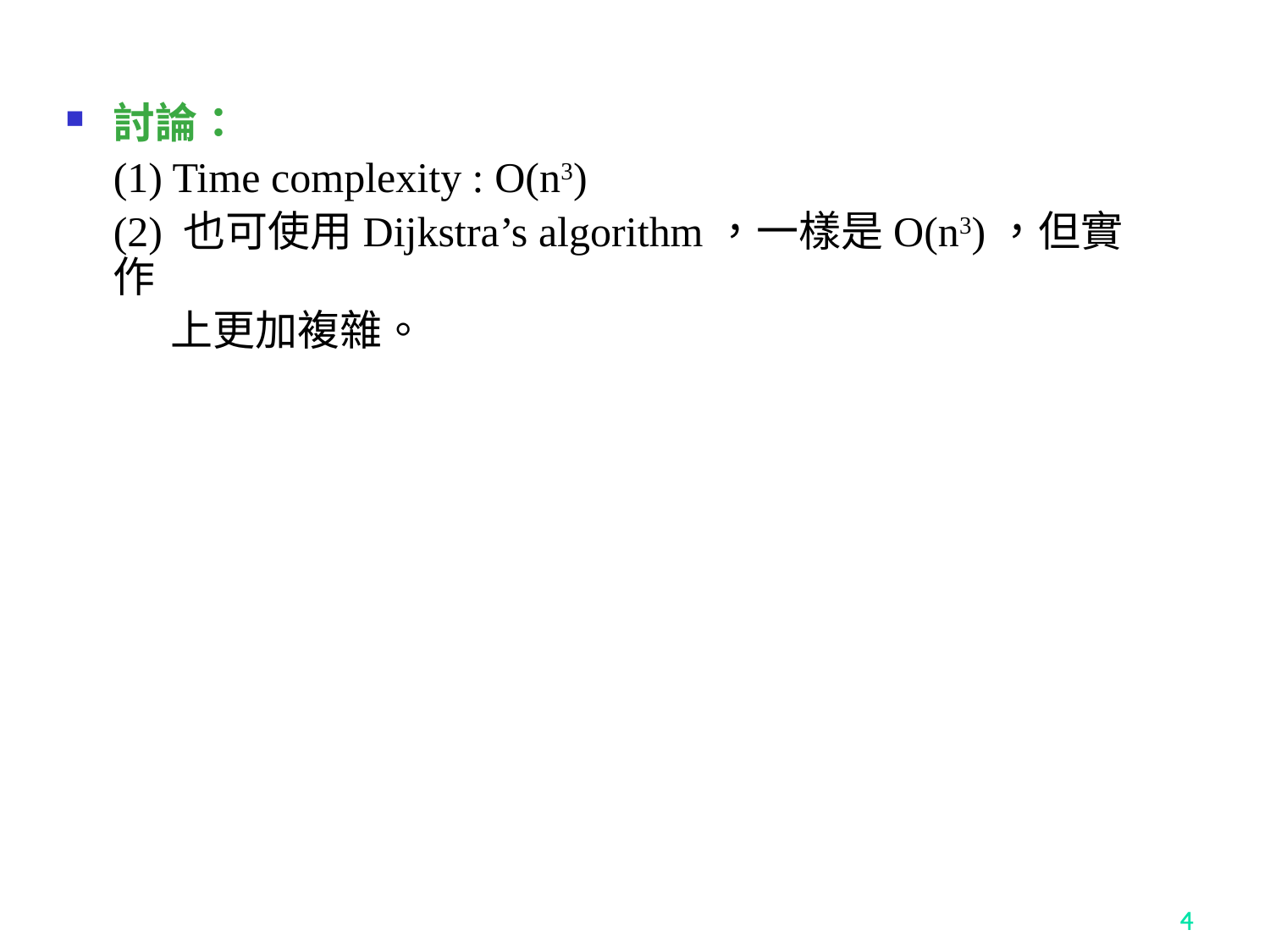

討論：
	(1) Time complexity : O(n3)
	(2) 也可使用Dijkstra’s algorithm，一樣是O(n3)，但實作
          上更加複雜。
4